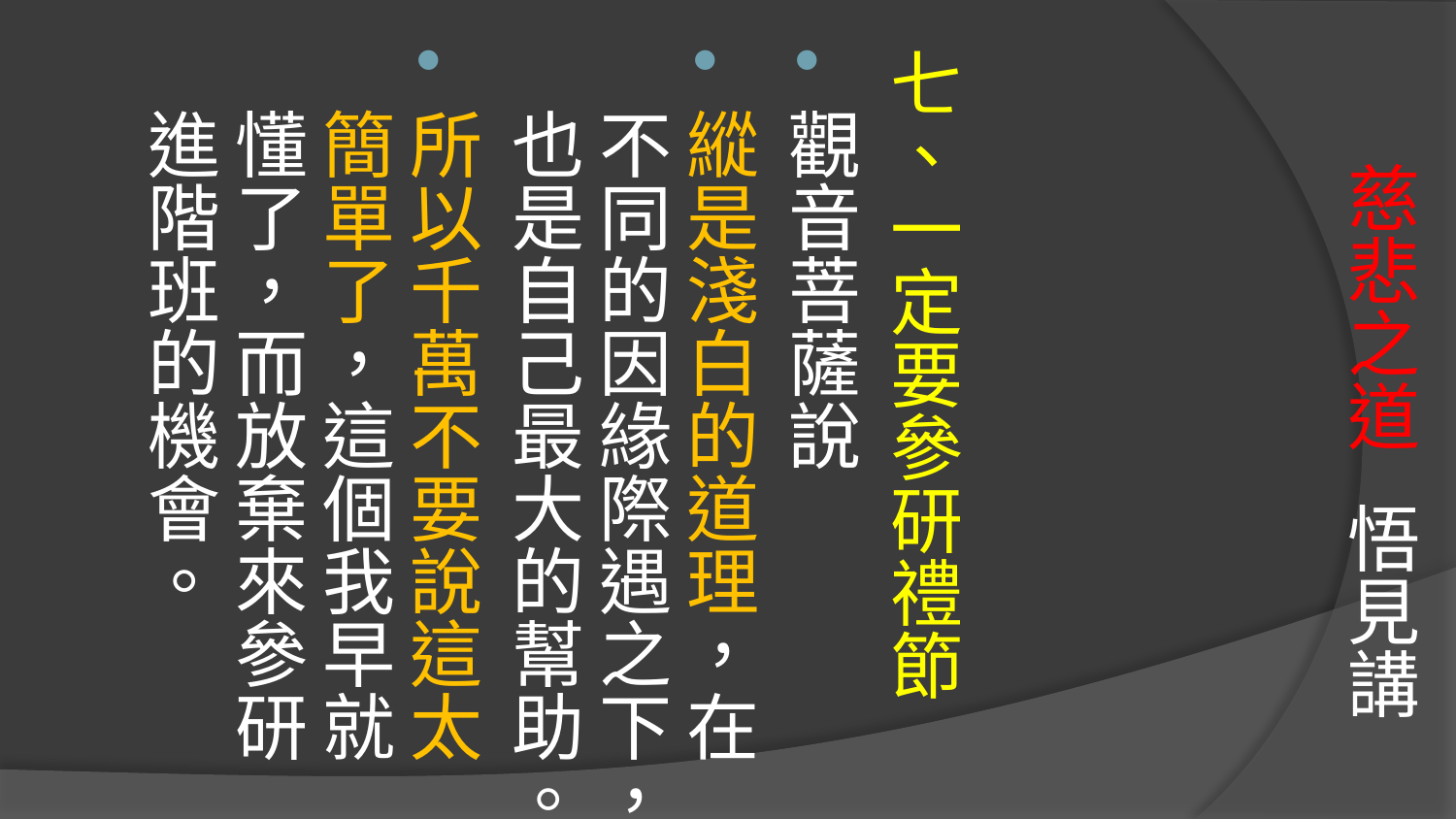

# 慈悲之道   悟見講
七、一定要參研禮節
觀音菩薩說
縱是淺白的道理，在不同的因緣際遇之下，也是自己最大的幫助。
所以千萬不要說這太簡單了，這個我早就懂了，而放棄來參研進階班的機會。